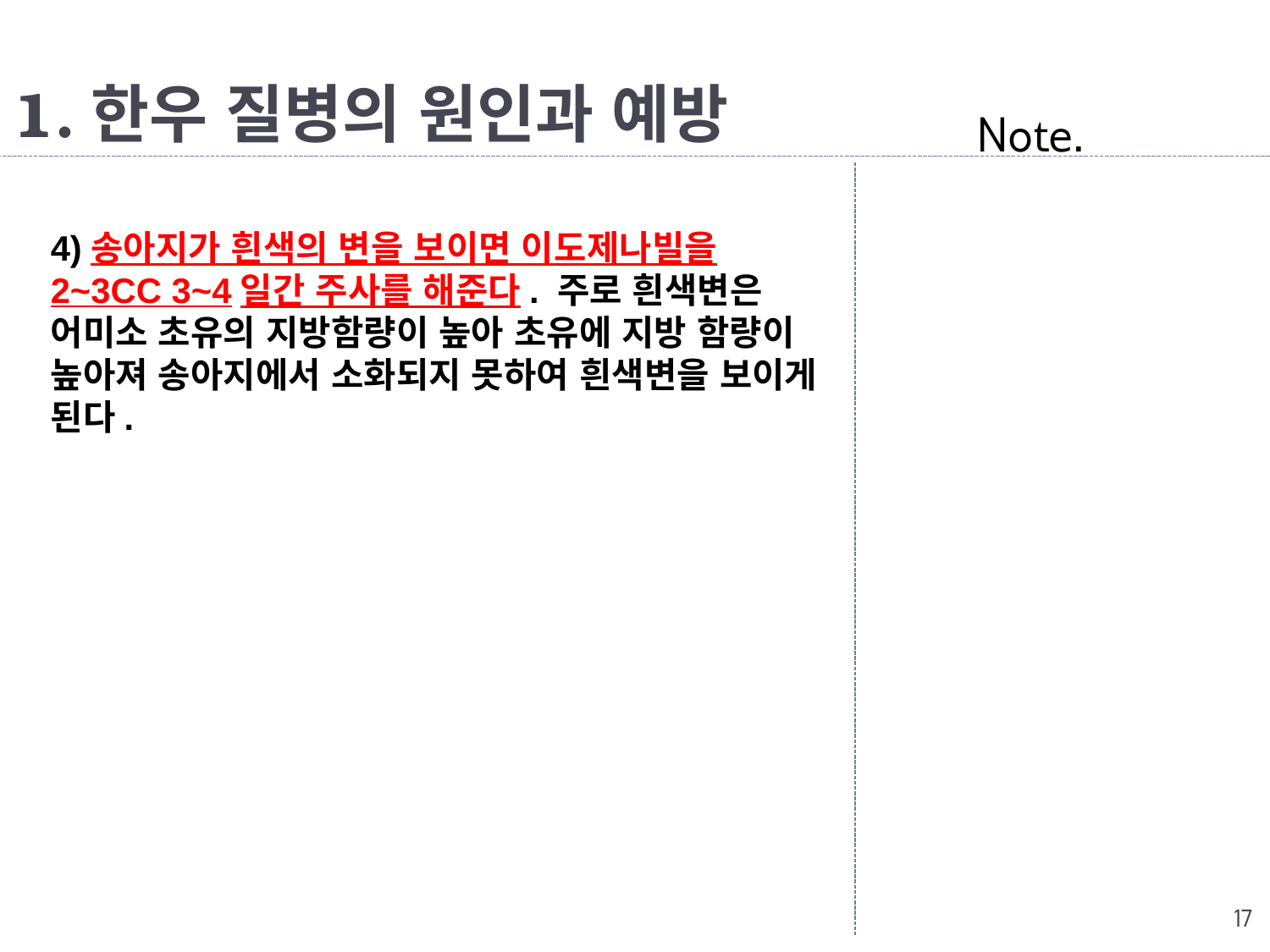

# 1.한우 질병의 원인과 예방
Note.

	4)송아지가 흰색의 변을 보이면 이도제나빌을 2~3CC 3~4일간 주사를 해준다. 주로 흰색변은 어미소 초유의 지방함량이 높아 초유에 지방 함량이 높아져 송아지에서 소화되지 못하여 흰색변을 보이게 된다.

17